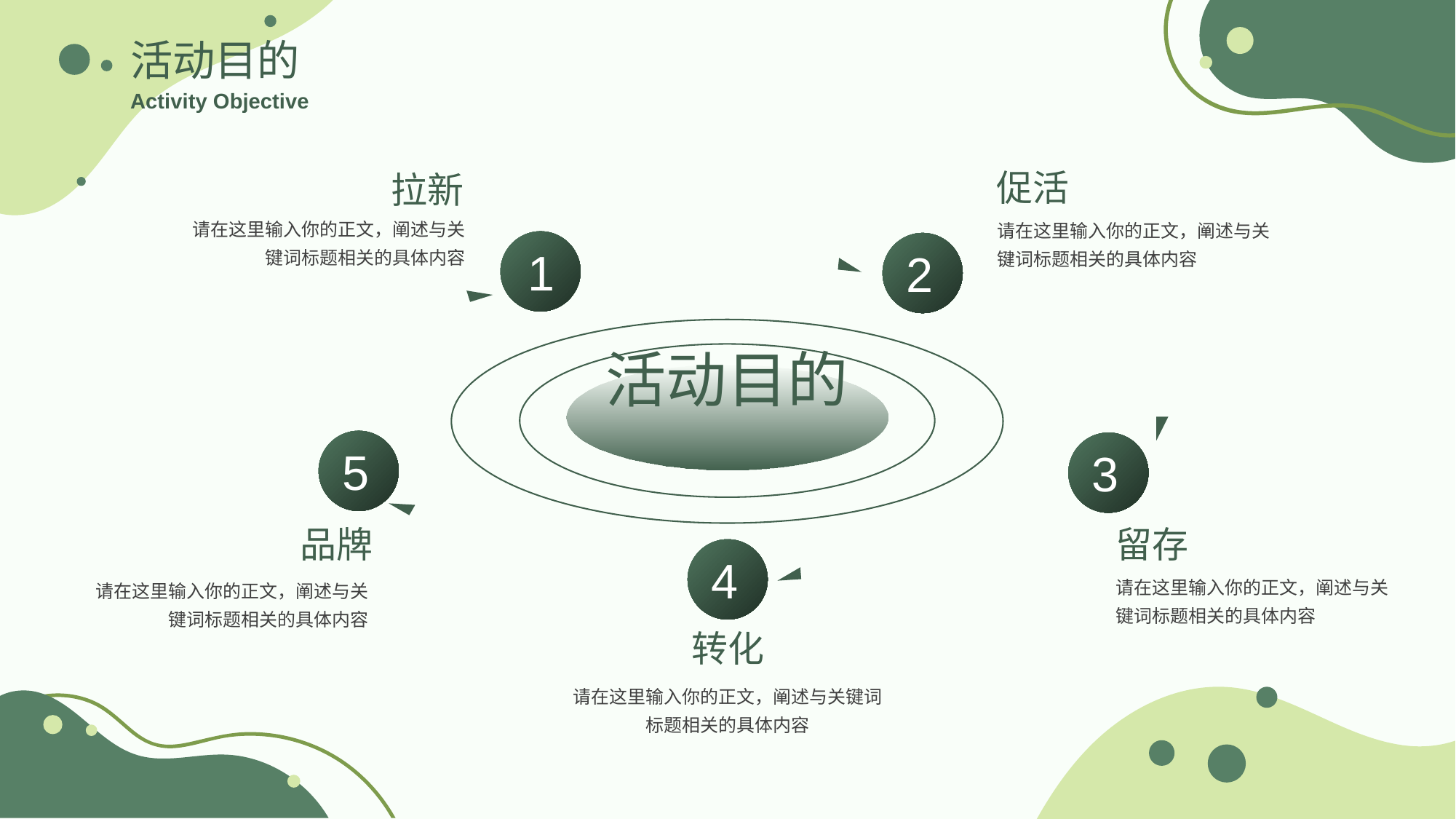

活动目的
Activity Objective
促活
拉新
请在这里输入你的正文，阐述与关键词标题相关的具体内容
请在这里输入你的正文，阐述与关键词标题相关的具体内容

1
2

活动目的

5
3

品牌
留存

4

请在这里输入你的正文，阐述与关键词标题相关的具体内容
请在这里输入你的正文，阐述与关键词标题相关的具体内容
转化
请在这里输入你的正文，阐述与关键词标题相关的具体内容